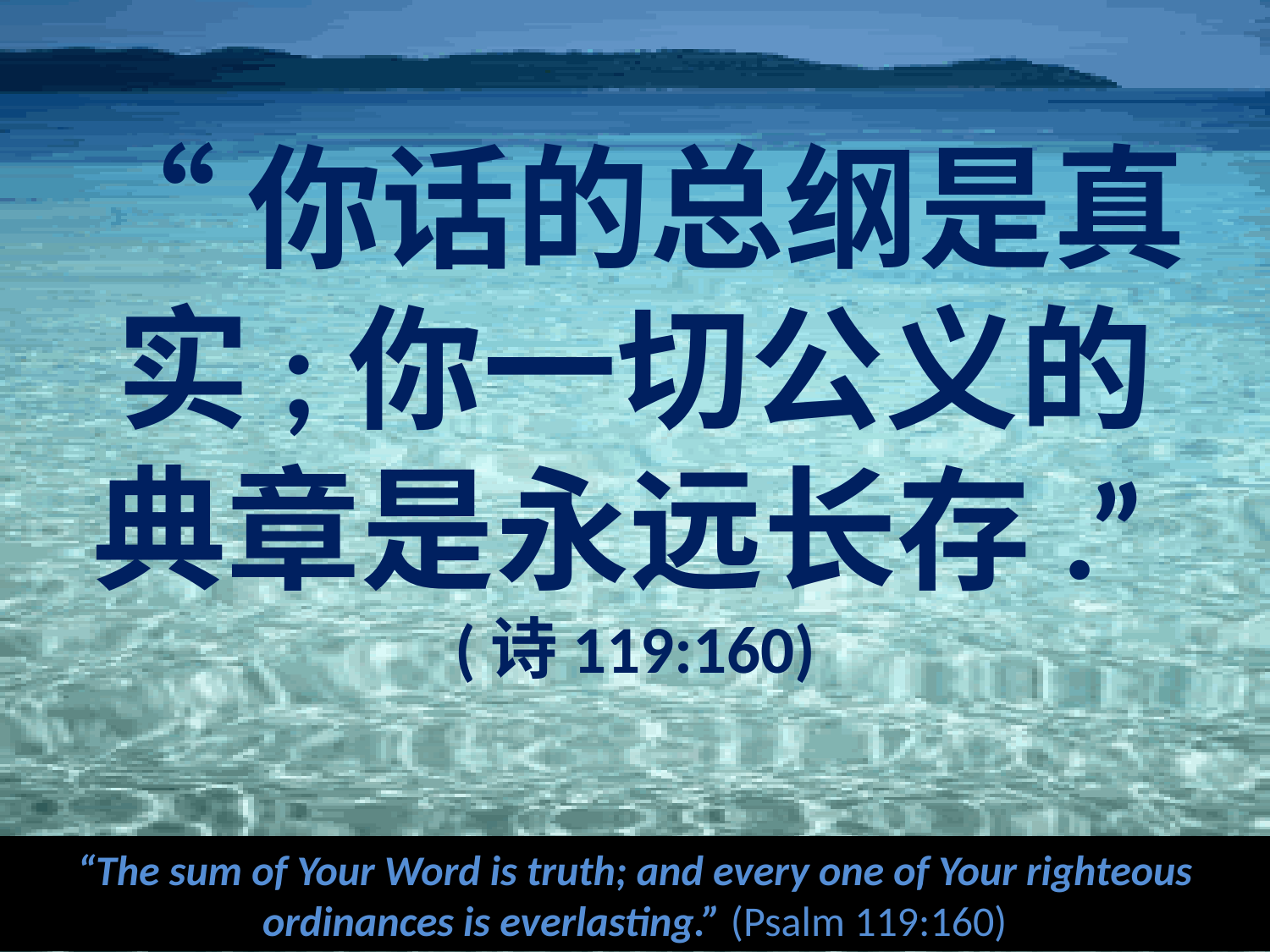

# “你话的总纲是真实;你一切公义的典章是永远长存.” (诗119:160)
“The sum of Your Word is truth; and every one of Your righteous ordinances is everlasting.” (Psalm 119:160)